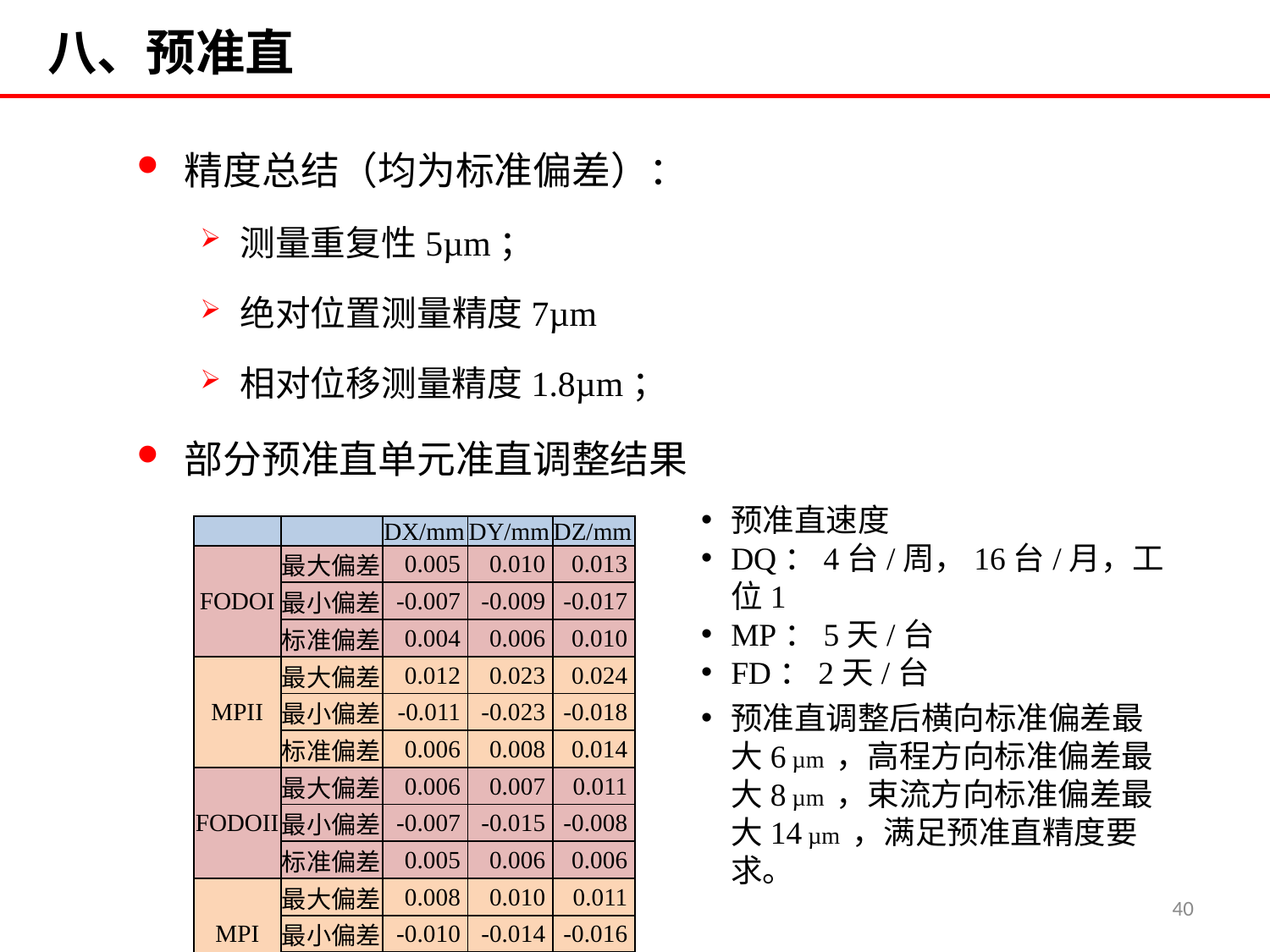

# 八、预准直
精度总结（均为标准偏差）：
测量重复性5µm；
绝对位置测量精度7µm
相对位移测量精度1.8µm；
部分预准直单元准直调整结果
预准直速度
DQ：4台/周，16台/月，工位1
MP：5天/台
FD：2天/台
|  |  | DX/mm | DY/mm | DZ/mm |
| --- | --- | --- | --- | --- |
| FODOI | 最大偏差 | 0.005 | 0.010 | 0.013 |
|  | 最小偏差 | -0.007 | -0.009 | -0.017 |
|  | 标准偏差 | 0.004 | 0.006 | 0.010 |
| MPII | 最大偏差 | 0.012 | 0.023 | 0.024 |
|  | 最小偏差 | -0.011 | -0.023 | -0.018 |
|  | 标准偏差 | 0.006 | 0.008 | 0.014 |
| FODOII | 最大偏差 | 0.006 | 0.007 | 0.011 |
|  | 最小偏差 | -0.007 | -0.015 | -0.008 |
|  | 标准偏差 | 0.005 | 0.006 | 0.006 |
| MPI | 最大偏差 | 0.008 | 0.010 | 0.011 |
|  | 最小偏差 | -0.010 | -0.014 | -0.016 |
|  | 标准偏差 | 0.004 | 0.006 | 0.008 |
预准直调整后横向标准偏差最大6 µm ，高程方向标准偏差最大8 µm ，束流方向标准偏差最大14 µm ，满足预准直精度要求。
40